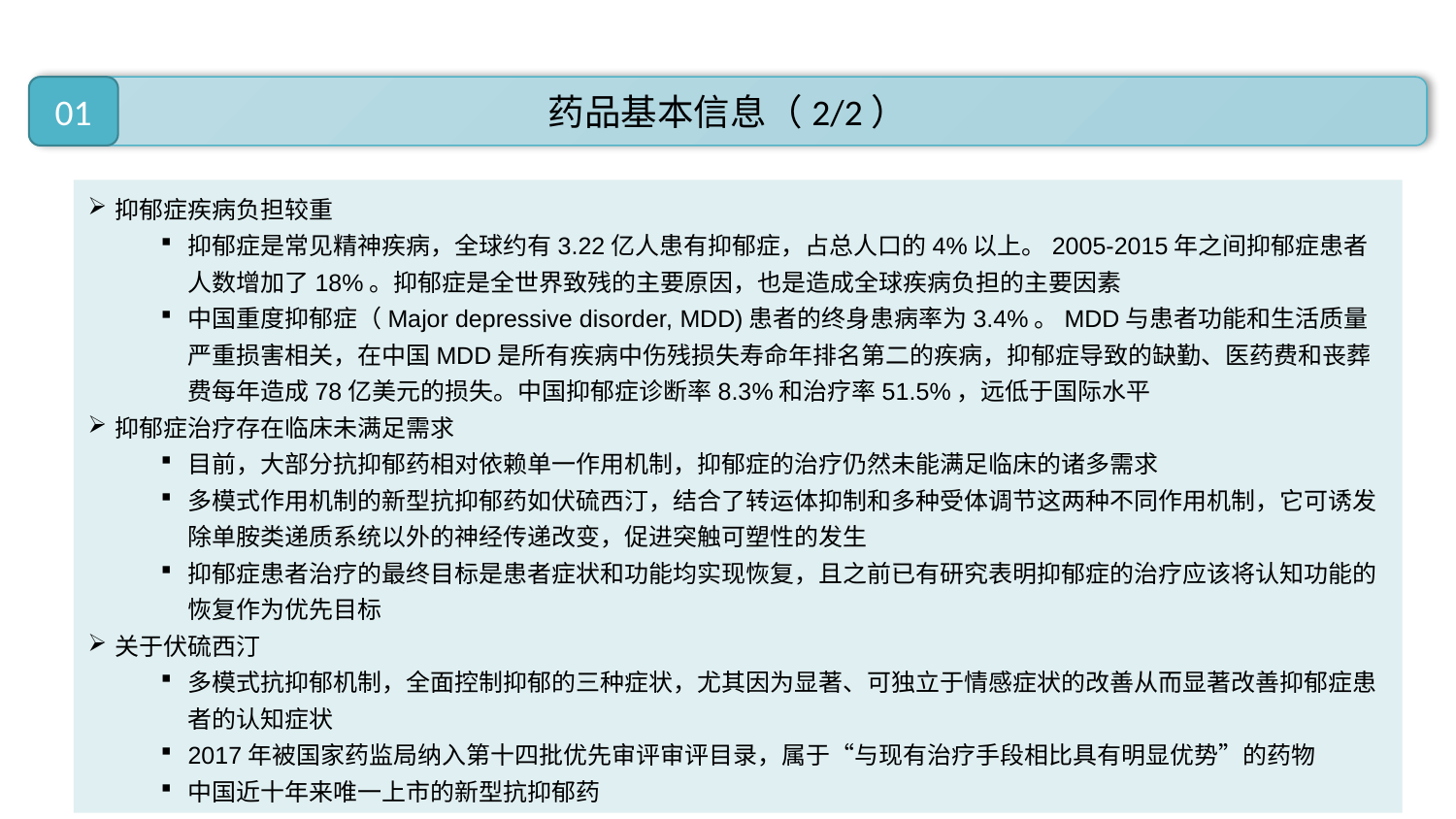

药品基本信息（2/2）
01
抑郁症疾病负担较重
抑郁症是常见精神疾病，全球约有3.22亿人患有抑郁症，占总人口的4%以上。2005-2015年之间抑郁症患者人数增加了18%。抑郁症是全世界致残的主要原因，也是造成全球疾病负担的主要因素
中国重度抑郁症（Major depressive disorder, MDD)患者的终身患病率为3.4%。MDD与患者功能和生活质量严重损害相关，在中国MDD是所有疾病中伤残损失寿命年排名第二的疾病，抑郁症导致的缺勤、医药费和丧葬费每年造成78亿美元的损失。中国抑郁症诊断率8.3%和治疗率51.5%，远低于国际水平
抑郁症治疗存在临床未满足需求
目前，大部分抗抑郁药相对依赖单一作用机制，抑郁症的治疗仍然未能满足临床的诸多需求
多模式作用机制的新型抗抑郁药如伏硫西汀，结合了转运体抑制和多种受体调节这两种不同作用机制，它可诱发除单胺类递质系统以外的神经传递改变，促进突触可塑性的发生
抑郁症患者治疗的最终目标是患者症状和功能均实现恢复，且之前已有研究表明抑郁症的治疗应该将认知功能的恢复作为优先目标
关于伏硫西汀
多模式抗抑郁机制，全面控制抑郁的三种症状，尤其因为显著、可独立于情感症状的改善从而显著改善抑郁症患者的认知症状
2017年被国家药监局纳入第十四批优先审评审评目录，属于“与现有治疗手段相比具有明显优势”的药物
中国近十年来唯一上市的新型抗抑郁药